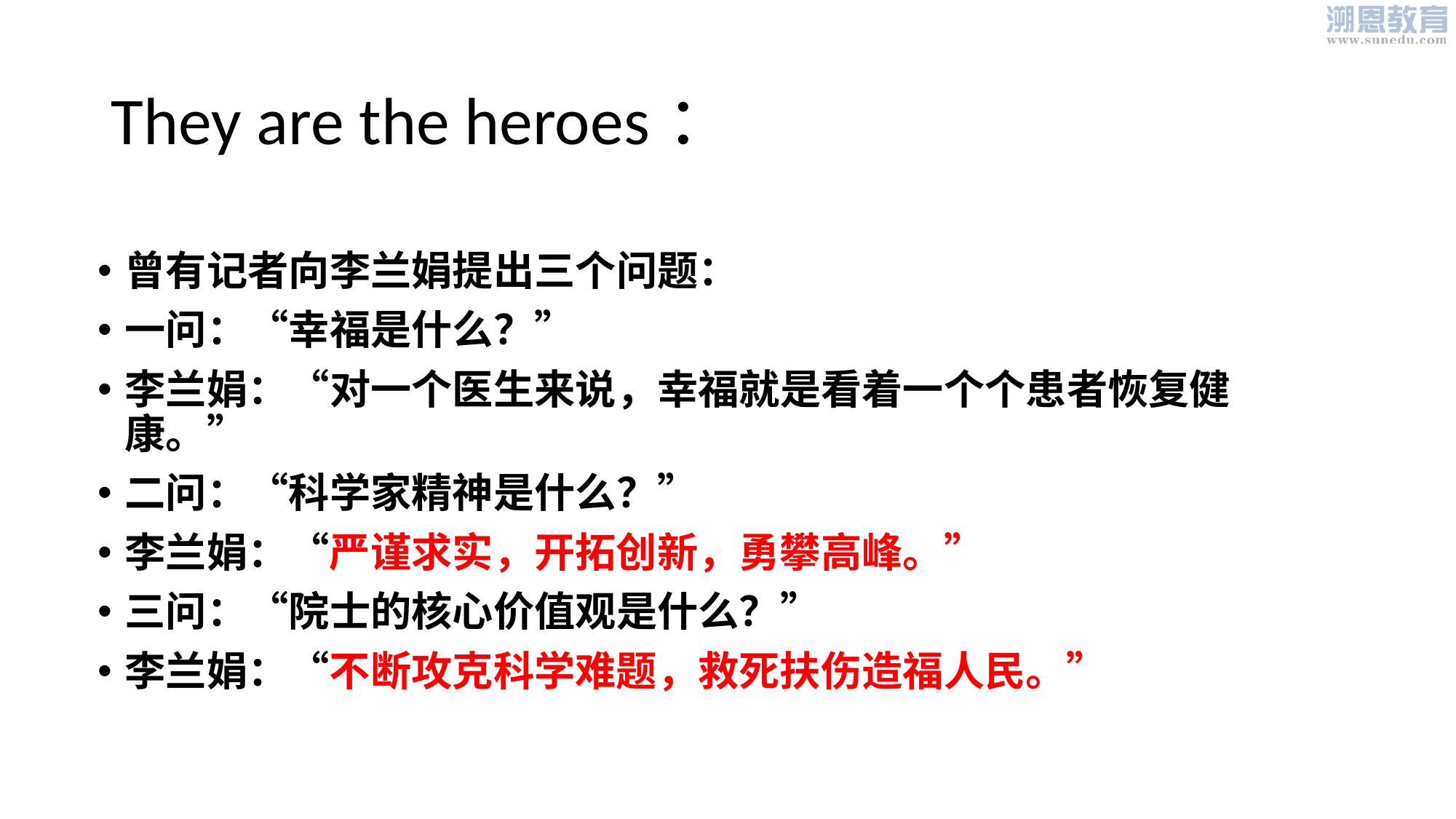

# They are the heroes：
曾有记者向李兰娟提出三个问题：
一问：“幸福是什么？”
李兰娟：“对一个医生来说，幸福就是看着一个个患者恢复健康。”
二问：“科学家精神是什么？”
李兰娟：“严谨求实，开拓创新，勇攀高峰。”
三问：“院士的核心价值观是什么？”
李兰娟：“不断攻克科学难题，救死扶伤造福人民。”